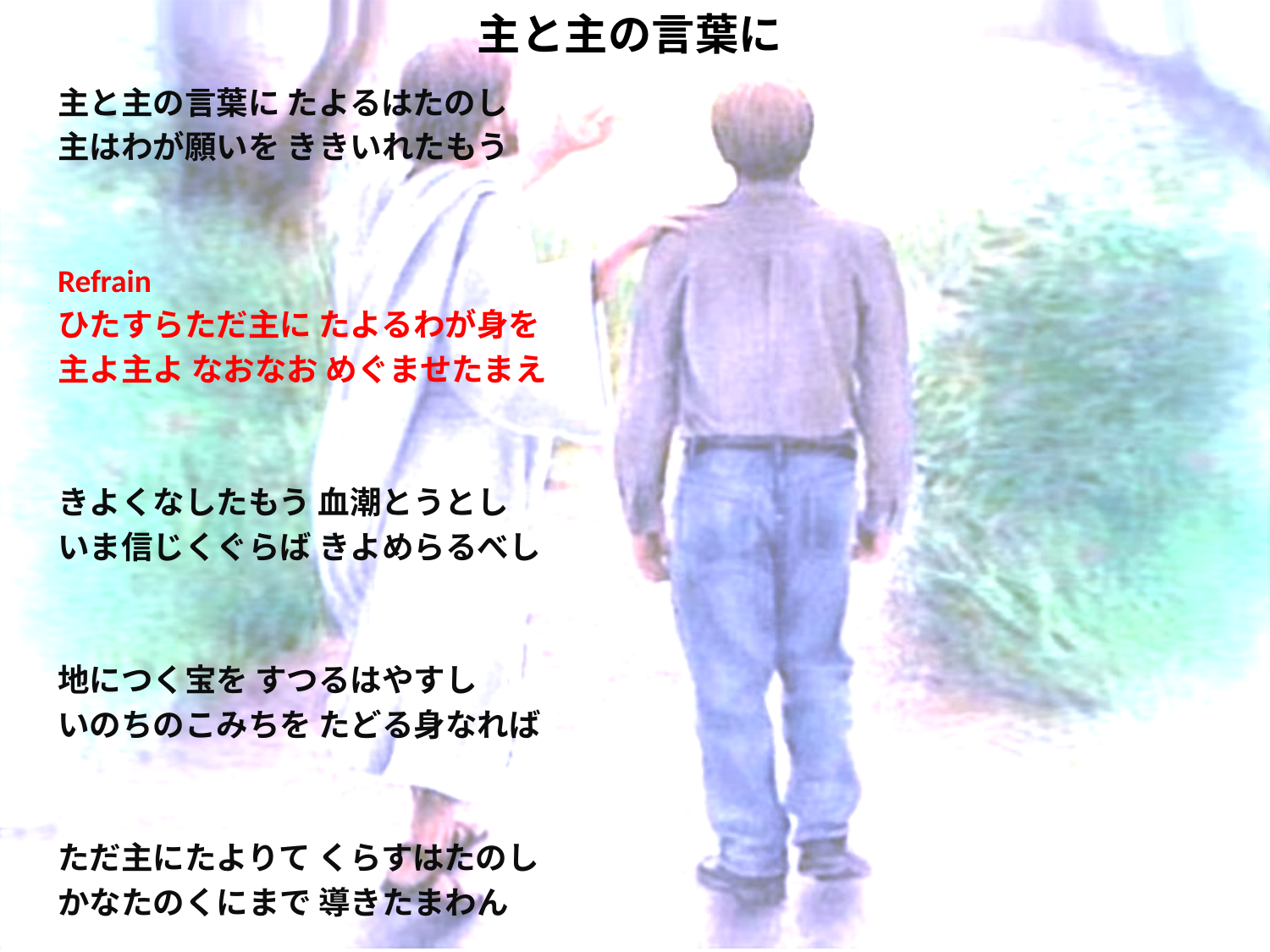

# 主と主の言葉に
主と主の言葉に たよるはたのし
主はわが願いを ききいれたもう

Refrain
ひたすらただ主に たよるわが身を
主よ主よ なおなお めぐませたまえ

きよくなしたもう 血潮とうとし
いま信じくぐらば きよめらるべし

地につく宝を すつるはやすし
いのちのこみちを たどる身なれば

ただ主にたよりて くらすはたのし
かなたのくにまで 導きたまわん